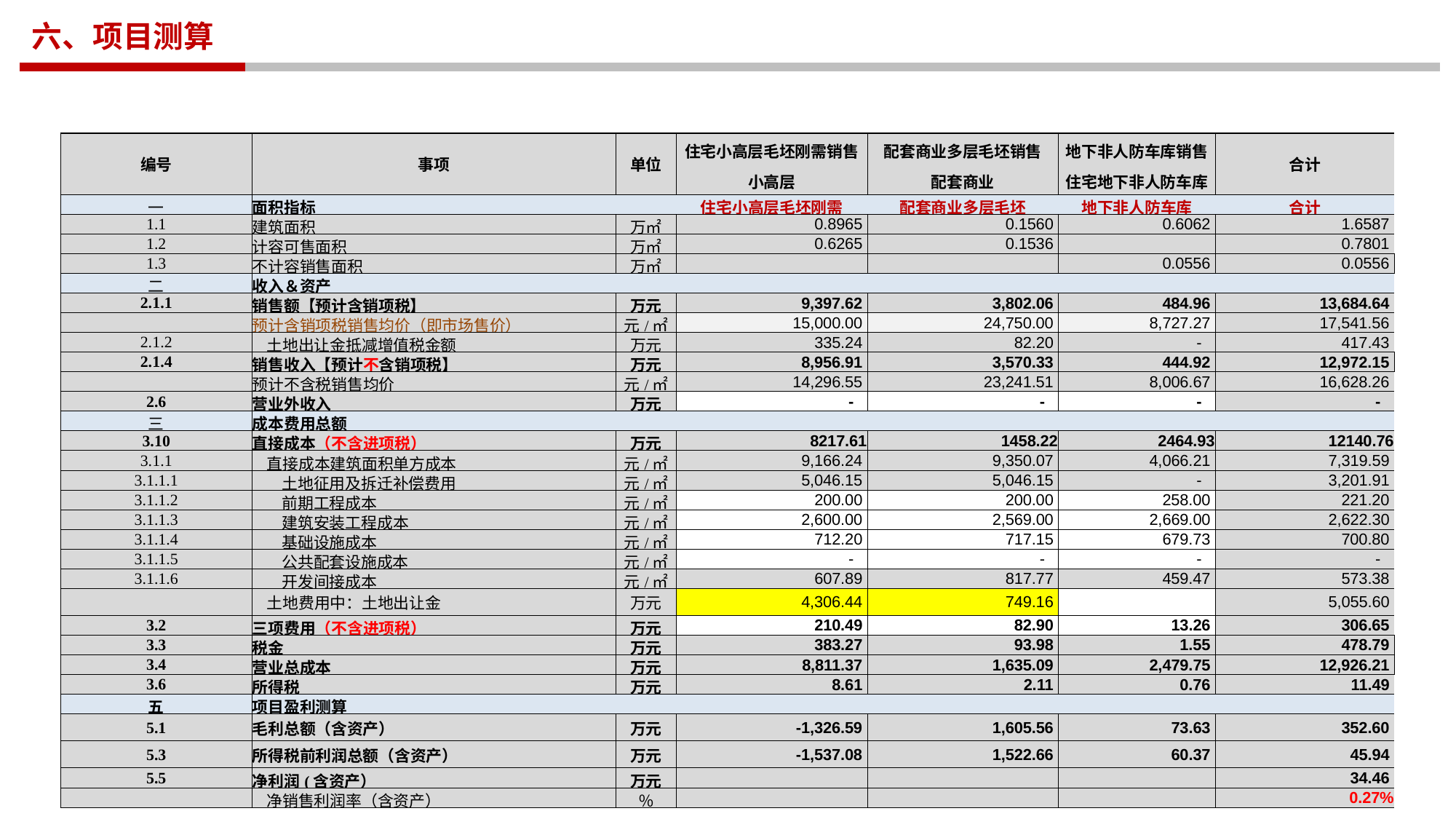

六、项目测算
| 编号 | 事项 | 单位 | 住宅小高层毛坯刚需销售 | 配套商业多层毛坯销售 | 地下非人防车库销售 | 合计 |
| --- | --- | --- | --- | --- | --- | --- |
|  |  |  | 小高层 | 配套商业 | 住宅地下非人防车库 |  |
| 一 | 面积指标 |  | 住宅小高层毛坯刚需 | 配套商业多层毛坯 | 地下非人防车库 | 合计 |
| 1.1 | 建筑面积 | 万㎡ | 0.8965 | 0.1560 | 0.6062 | 1.6587 |
| 1.2 | 计容可售面积 | 万㎡ | 0.6265 | 0.1536 |  | 0.7801 |
| 1.3 | 不计容销售面积 | 万㎡ |  |  | 0.0556 | 0.0556 |
| 二 | 收入＆资产 |  |  |  |  |  |
| 2.1.1 | 销售额【预计含销项税】 | 万元 | 9,397.62 | 3,802.06 | 484.96 | 13,684.64 |
|  | 预计含销项税销售均价（即市场售价） | 元/㎡ | 15,000.00 | 24,750.00 | 8,727.27 | 17,541.56 |
| 2.1.2 | 土地出让金抵减增值税金额 | 万元 | 335.24 | 82.20 | - | 417.43 |
| 2.1.4 | 销售收入【预计不含销项税】 | 万元 | 8,956.91 | 3,570.33 | 444.92 | 12,972.15 |
|  | 预计不含税销售均价 | 元/㎡ | 14,296.55 | 23,241.51 | 8,006.67 | 16,628.26 |
| 2.6 | 营业外收入 | 万元 | - | - | - | - |
| 三 | 成本费用总额 |  |  |  |  |  |
| 3.10 | 直接成本（不含进项税） | 万元 | 8217.61 | 1458.22 | 2464.93 | 12140.76 |
| 3.1.1 | 直接成本建筑面积单方成本 | 元/㎡ | 9,166.24 | 9,350.07 | 4,066.21 | 7,319.59 |
| 3.1.1.1 | 土地征用及拆迁补偿费用 | 元/㎡ | 5,046.15 | 5,046.15 | - | 3,201.91 |
| 3.1.1.2 | 前期工程成本 | 元/㎡ | 200.00 | 200.00 | 258.00 | 221.20 |
| 3.1.1.3 | 建筑安装工程成本 | 元/㎡ | 2,600.00 | 2,569.00 | 2,669.00 | 2,622.30 |
| 3.1.1.4 | 基础设施成本 | 元/㎡ | 712.20 | 717.15 | 679.73 | 700.80 |
| 3.1.1.5 | 公共配套设施成本 | 元/㎡ | - | - | - | - |
| 3.1.1.6 | 开发间接成本 | 元/㎡ | 607.89 | 817.77 | 459.47 | 573.38 |
|  | 土地费用中：土地出让金 | 万元 | 4,306.44 | 749.16 |  | 5,055.60 |
| 3.2 | 三项费用（不含进项税） | 万元 | 210.49 | 82.90 | 13.26 | 306.65 |
| 3.3 | 税金 | 万元 | 383.27 | 93.98 | 1.55 | 478.79 |
| 3.4 | 营业总成本 | 万元 | 8,811.37 | 1,635.09 | 2,479.75 | 12,926.21 |
| 3.6 | 所得税 | 万元 | 8.61 | 2.11 | 0.76 | 11.49 |
| 五 | 项目盈利测算 |  |  |  |  |  |
| 5.1 | 毛利总额（含资产） | 万元 | -1,326.59 | 1,605.56 | 73.63 | 352.60 |
| 5.3 | 所得税前利润总额（含资产） | 万元 | -1,537.08 | 1,522.66 | 60.37 | 45.94 |
| 5.5 | 净利润(含资产） | 万元 |  |  |  | 34.46 |
|  | 净销售利润率（含资产） | ％ |  |  |  | 0.27% |